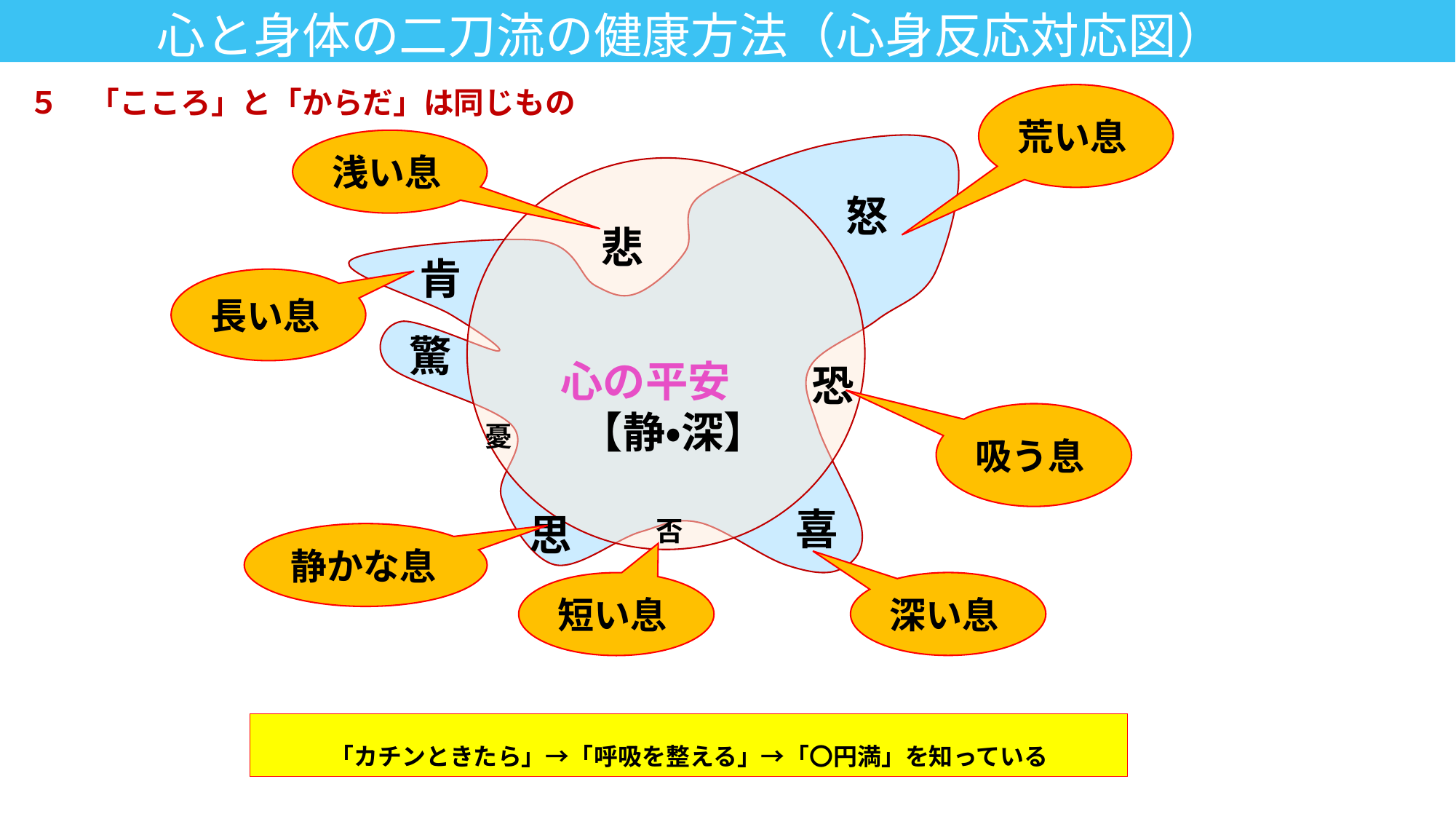

心と身体の二刀流の健康方法（心身反応対応図）
５　「こころ」と「からだ」は同じもの
荒い息

浅い息

怒
悲
肯
長い息
驚
心の平安
 【静・深】
恐
吸う息
憂
喜
思
否
静かな息
深い息
短い息

「カチンときたら」→「呼吸を整える」→「〇円満」を知っている